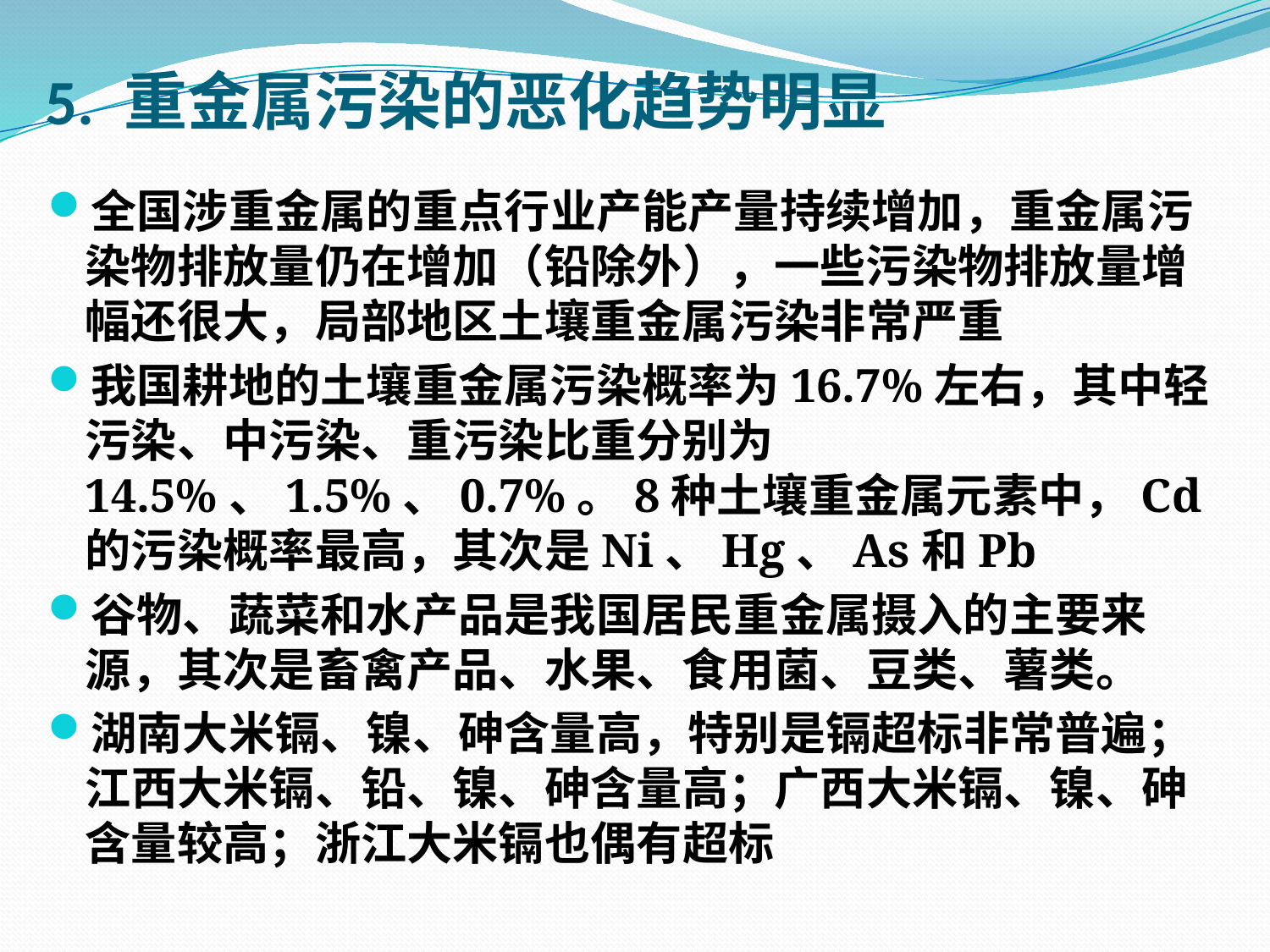

# 5. 重金属污染的恶化趋势明显
全国涉重金属的重点行业产能产量持续增加，重金属污染物排放量仍在增加（铅除外），一些污染物排放量增幅还很大，局部地区土壤重金属污染非常严重
我国耕地的土壤重金属污染概率为16.7%左右，其中轻污染、中污染、重污染比重分别为14.5%、1.5%、0.7%。8种土壤重金属元素中，Cd的污染概率最高，其次是Ni、Hg、As和Pb
谷物、蔬菜和水产品是我国居民重金属摄入的主要来源，其次是畜禽产品、水果、食用菌、豆类、薯类。
湖南大米镉、镍、砷含量高，特别是镉超标非常普遍；江西大米镉、铅、镍、砷含量高；广西大米镉、镍、砷含量较高；浙江大米镉也偶有超标